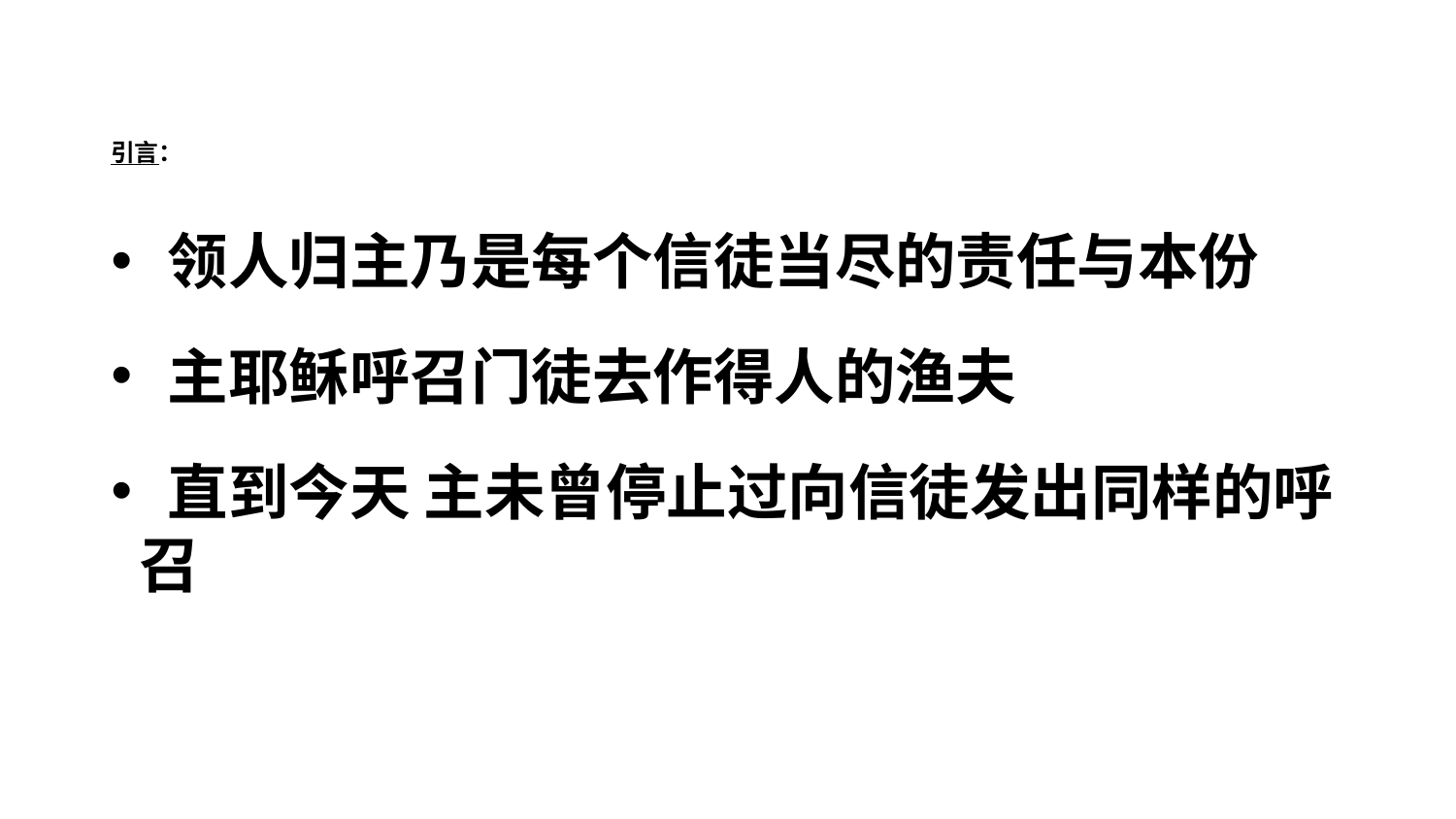

# 引言：
 领人归主乃是每个信徒当尽的责任与本份
 主耶稣呼召门徒去作得人的渔夫
 直到今天 主未曾停止过向信徒发出同样的呼召